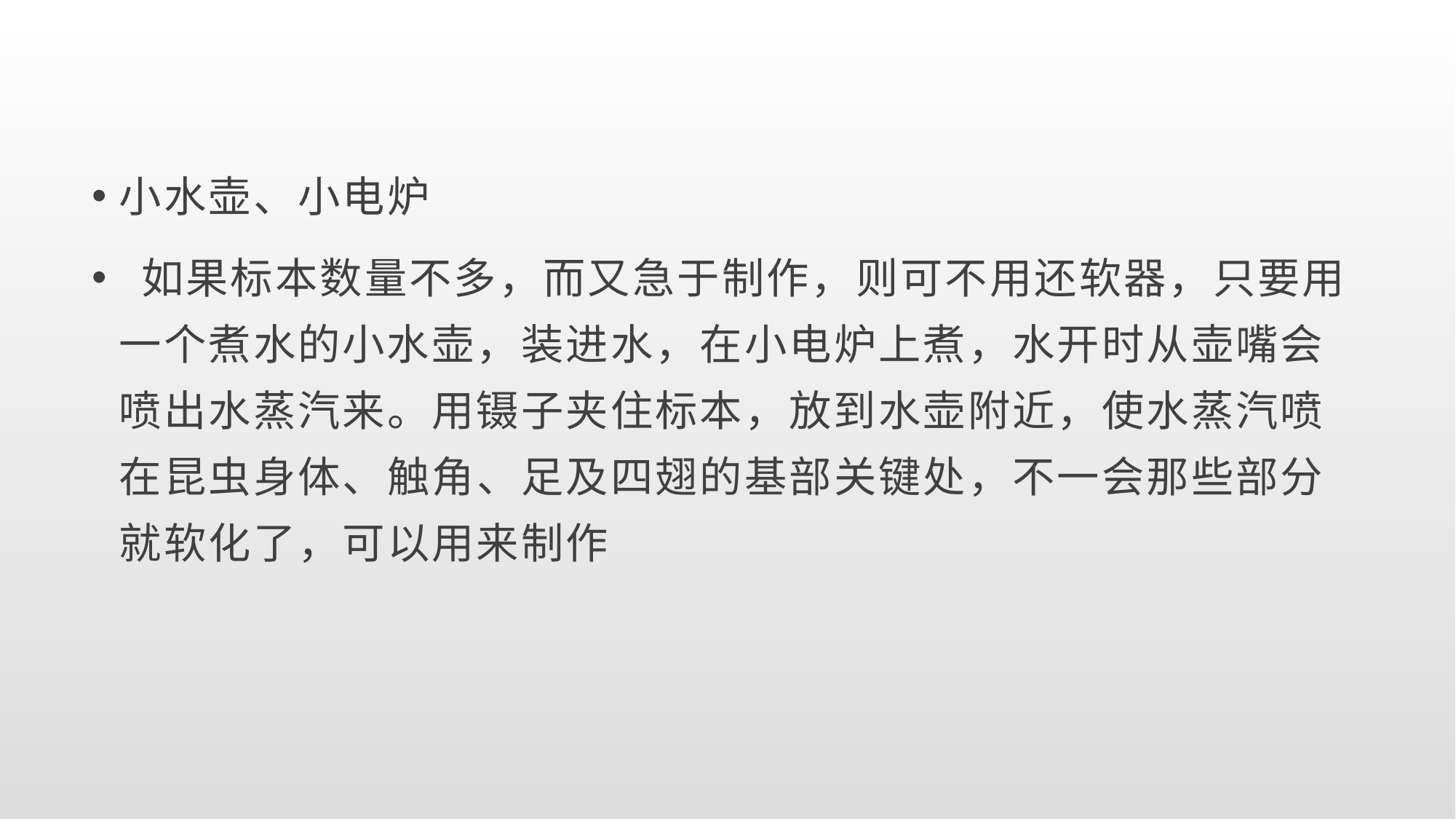

#
小水壶、小电炉
 如果标本数量不多，而又急于制作，则可不用还软器，只要用一个煮水的小水壶，装进水，在小电炉上煮，水开时从壶嘴会喷出水蒸汽来。用镊子夹住标本，放到水壶附近，使水蒸汽喷在昆虫身体、触角、足及四翅的基部关键处，不一会那些部分就软化了，可以用来制作